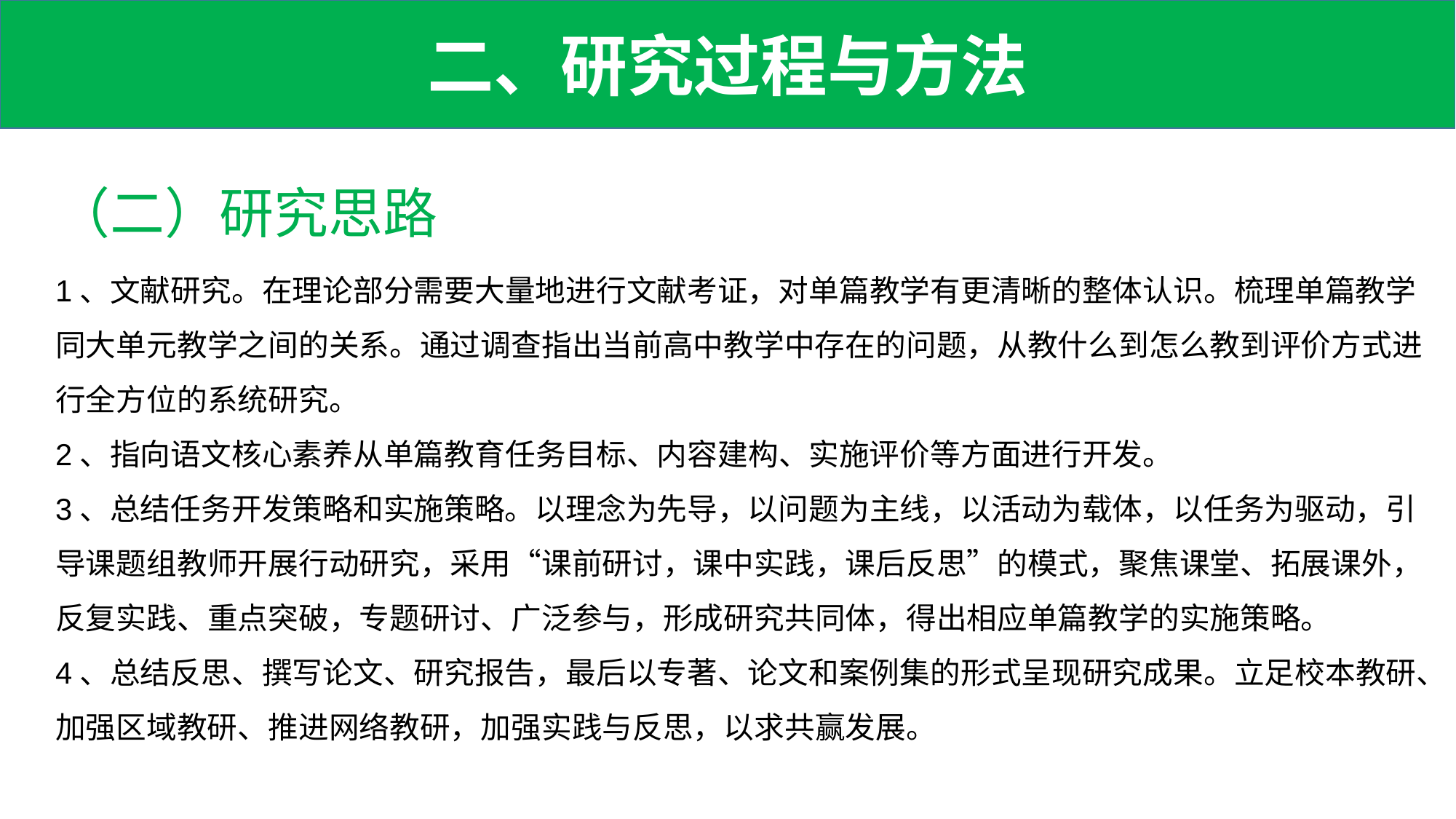

二、研究过程与方法
（二）研究思路
1、文献研究。在理论部分需要大量地进行文献考证，对单篇教学有更清晰的整体认识。梳理单篇教学同大单元教学之间的关系。通过调查指出当前高中教学中存在的问题，从教什么到怎么教到评价方式进行全方位的系统研究。
2、指向语文核心素养从单篇教育任务目标、内容建构、实施评价等方面进行开发。
3、总结任务开发策略和实施策略。以理念为先导，以问题为主线，以活动为载体，以任务为驱动，引导课题组教师开展行动研究，采用“课前研讨，课中实践，课后反思”的模式，聚焦课堂、拓展课外，反复实践、重点突破，专题研讨、广泛参与，形成研究共同体，得出相应单篇教学的实施策略。
4、总结反思、撰写论文、研究报告，最后以专著、论文和案例集的形式呈现研究成果。立足校本教研、加强区域教研、推进网络教研，加强实践与反思，以求共赢发展。